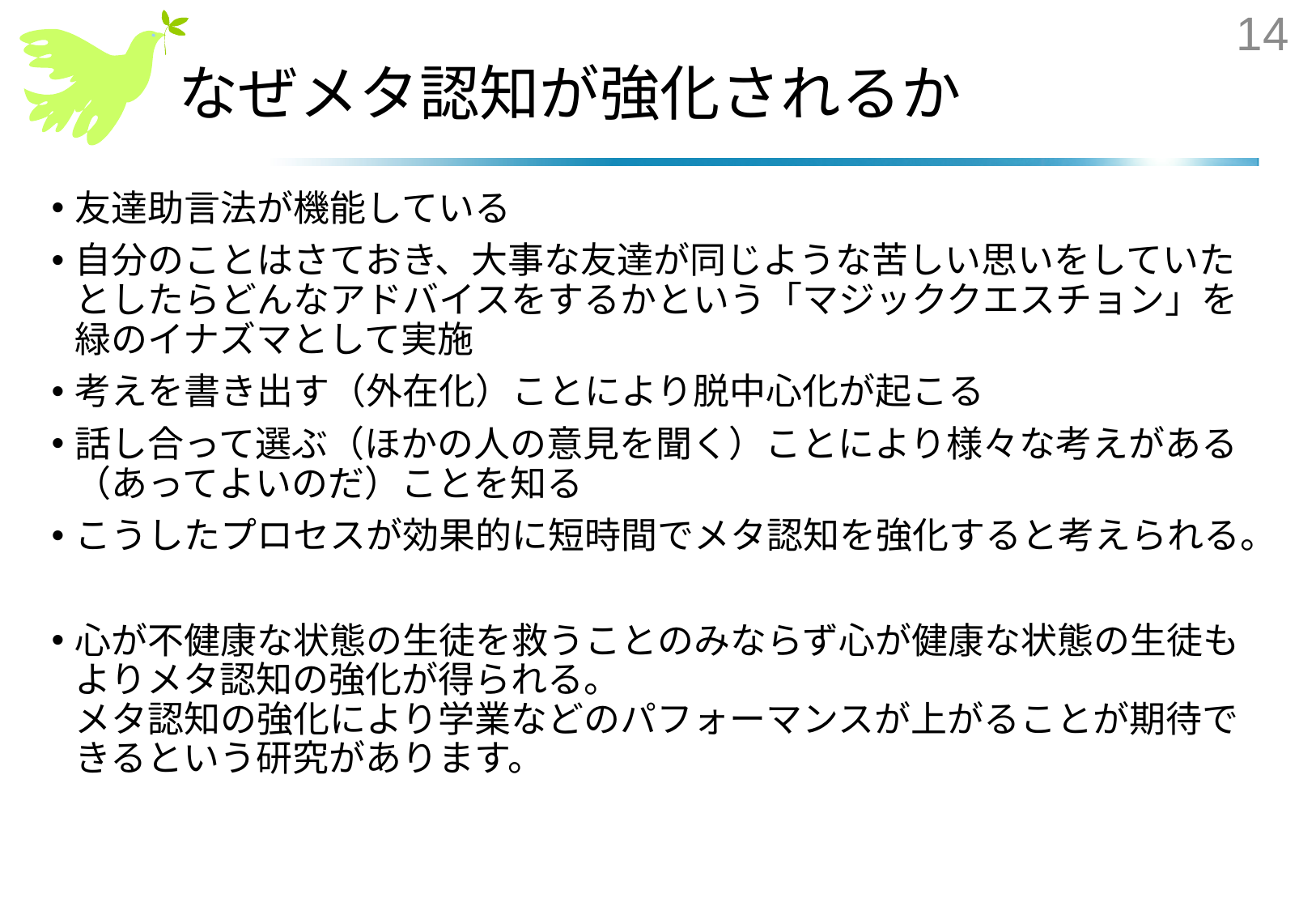

14
# なぜメタ認知が強化されるか
友達助言法が機能している
自分のことはさておき、大事な友達が同じような苦しい思いをしていたとしたらどんなアドバイスをするかという「マジッククエスチョン」を緑のイナズマとして実施
考えを書き出す（外在化）ことにより脱中心化が起こる
話し合って選ぶ（ほかの人の意見を聞く）ことにより様々な考えがある（あってよいのだ）ことを知る
こうしたプロセスが効果的に短時間でメタ認知を強化すると考えられる。

心が不健康な状態の生徒を救うことのみならず心が健康な状態の生徒もよりメタ認知の強化が得られる。
メタ認知の強化により学業などのパフォーマンスが上がることが期待できるという研究があります。